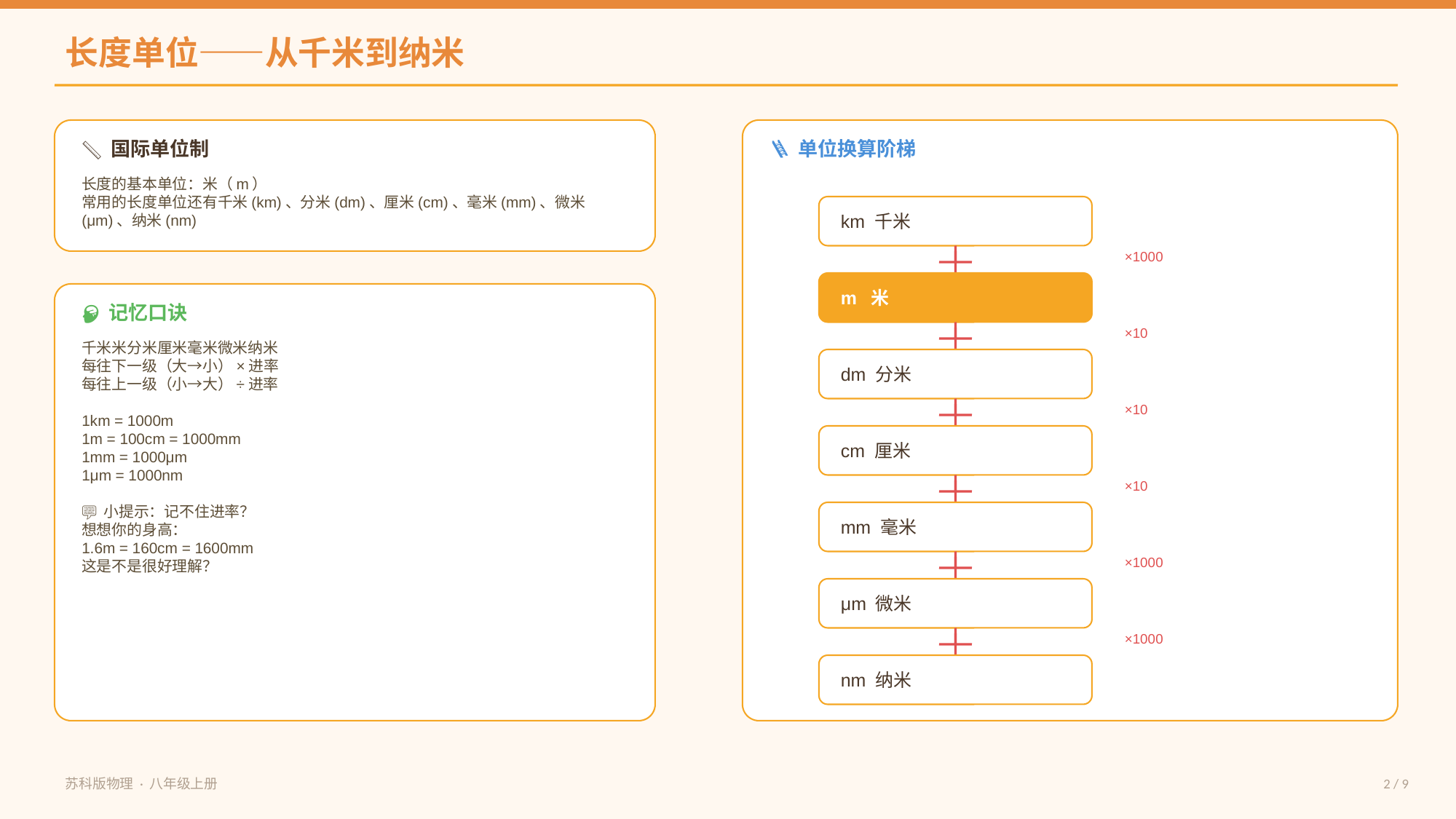

长度单位——从千米到纳米

📏 国际单位制
🪜 单位换算阶梯
长度的基本单位：米（m）
常用的长度单位还有千米(km)、分米(dm)、厘米(cm)、毫米(mm)、微米(μm)、纳米(nm)

km 千米
×1000

m  米

🧠 记忆口诀
×10

千米米分米厘米毫米微米纳米
每往下一级（大→小）×进率
每往上一级（小→大）÷进率

1km = 1000m
1m = 100cm = 1000mm
1mm = 1000μm
1μm = 1000nm

💬 小提示：记不住进率？
想想你的身高：
1.6m = 160cm = 1600mm
这是不是很好理解？

dm 分米
×10

cm 厘米
×10

mm 毫米
×1000

μm 微米
×1000

nm 纳米
苏科版物理 · 八年级上册
2 / 9